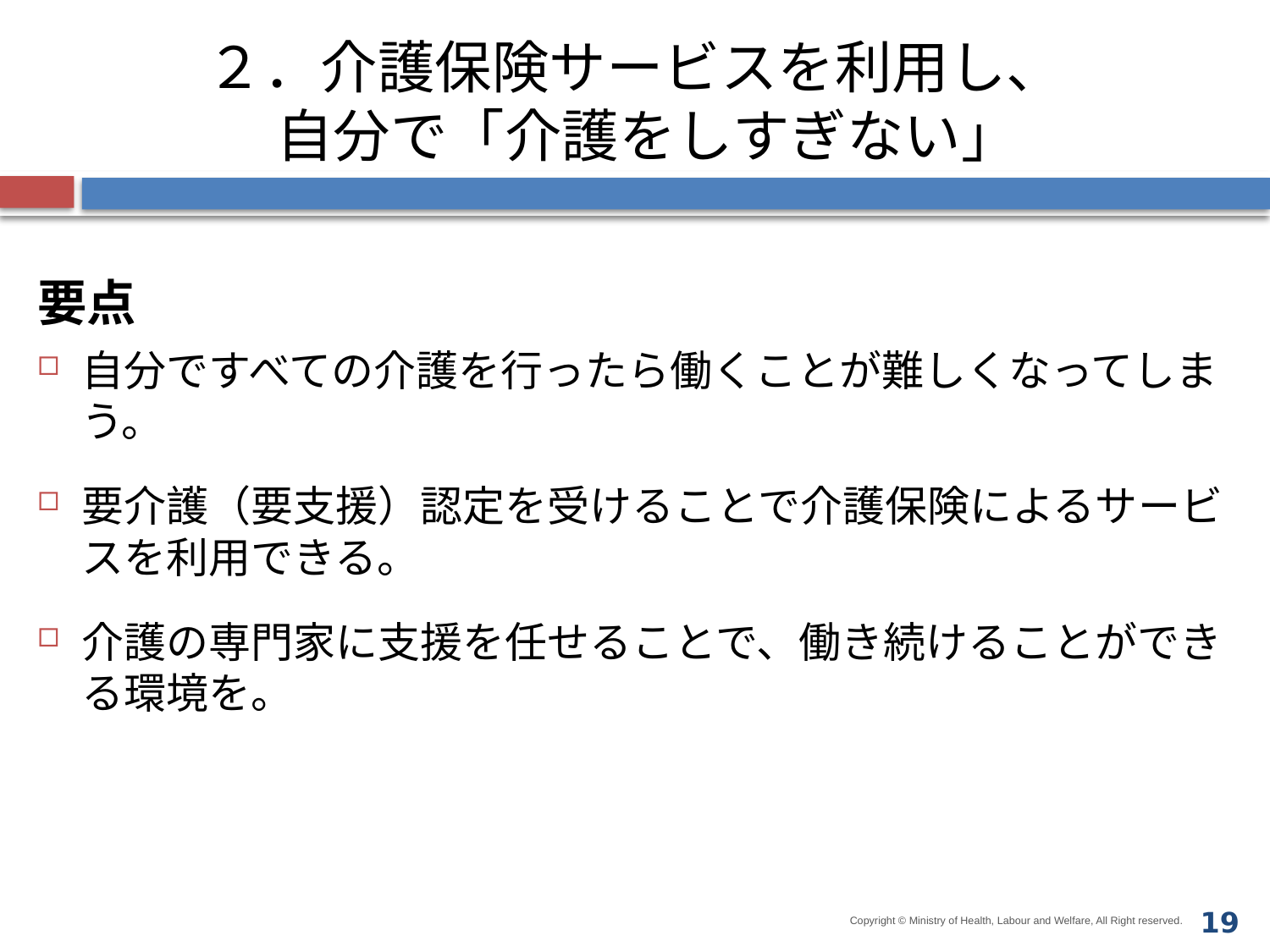

# ２．介護保険サービスを利用し、 自分で「介護をしすぎない」
要点
自分ですべての介護を行ったら働くことが難しくなってしまう。
要介護（要支援）認定を受けることで介護保険によるサービスを利用できる。
介護の専門家に支援を任せることで、働き続けることができる環境を。
19